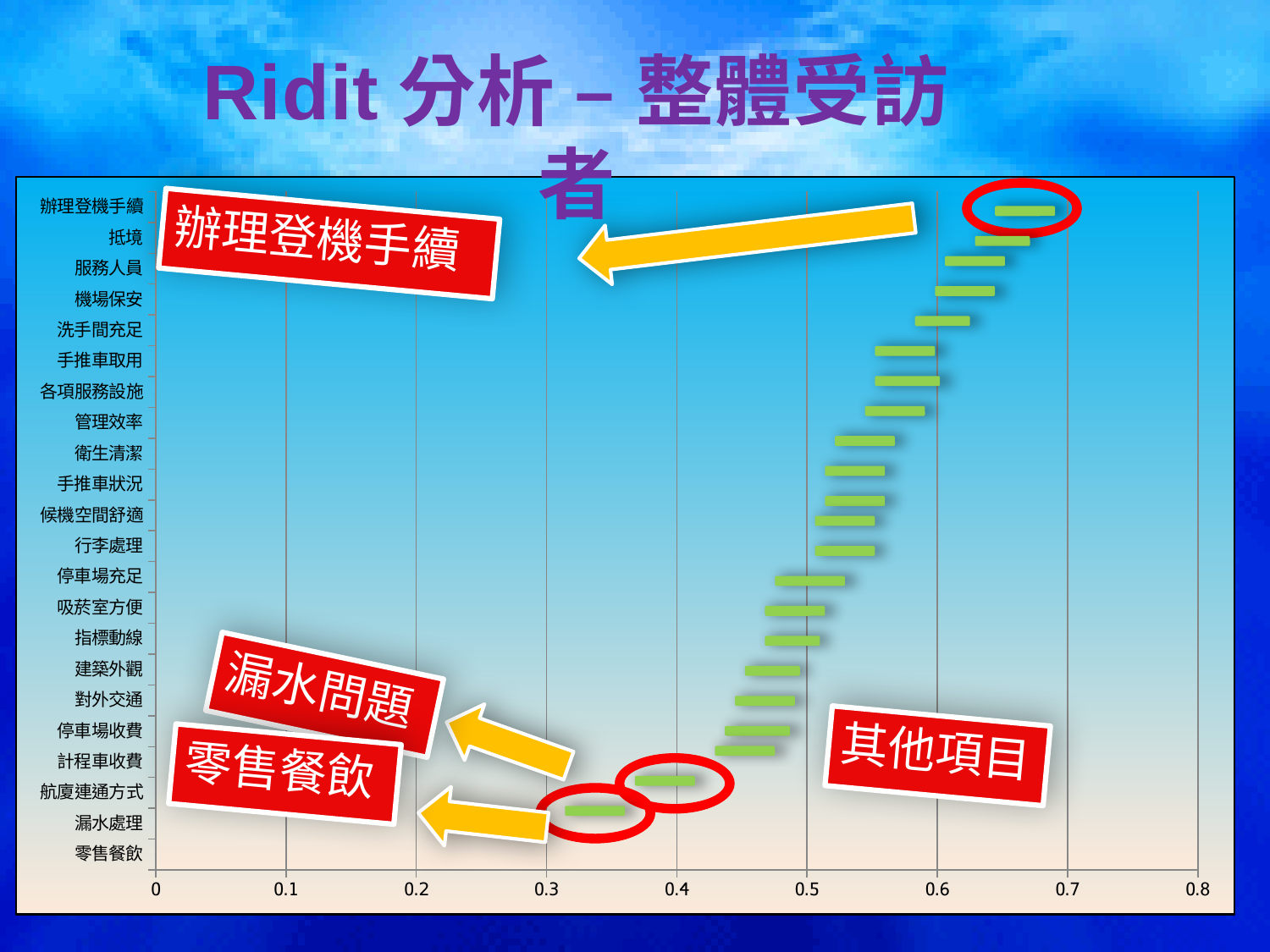

Ridit分析 – 整體受訪者

### Chart

| Category | R值 | 上限-下限 |
|---|---|---|
| 零售餐飲 | 0.30249160864179553 | 0.048492864496887174 |
| 漏水處理 | 0.35484044553568006 | 0.05232447598526051 |
| 航廈連通方式 | 0.42000056951507725 | 0.05010973520018858 |
| 計程車收費 | 0.42624484188996303 | 0.05709626695399272 |
| 停車場收費 | 0.4315530379311468 | 0.05211090580419704 |
| 對外交通 | 0.4446438534387307 | 0.048492864496887174 |
| 建築外觀 | 0.4568070883009059 | 0.04815434123430772 |
| 指標動線 | 0.4601137615858755 | 0.048112522432468836 |
| 吸菸室方便 | 0.4641219881346734 | 0.06077371254627651 |
| 停車場充足 | 0.49379120617154126 | 0.051332700233935026 |
| 行李處理 | 0.5001277909786516 | 0.04819626927118798 |
| 候機空間舒適 | 0.5027209072924158 | 0.04892623204301584 |
| 手推車狀況 | 0.5075230523140637 | 0.04905852493535414 |
| 衛生清潔 | 0.5131113110912895 | 0.048112522432468836 |
| 管理效率 | 0.5408922000274726 | 0.04862166383263184 |
| 各項服務設施 | 0.5456533791154747 | 0.05298129428260194 |
| 手推車取用 | 0.5483344994562153 | 0.04888237167378451 |
| 洗手間充足 | 0.5769332498116896 | 0.04828045495852714 |
| 機場保安 | 0.5896285537313919 | 0.04883862905055054 |
| 服務人員 | 0.5974491465554987 | 0.0484075647571498 |
| 抵境 | 0.623496908274138 | 0.04832271357051932 |
| 辦理登機手續 | 0.6380845577312747 | 0.04823830701949471 |
辦理登機手續

漏水問題

其他項目

零售餐飲